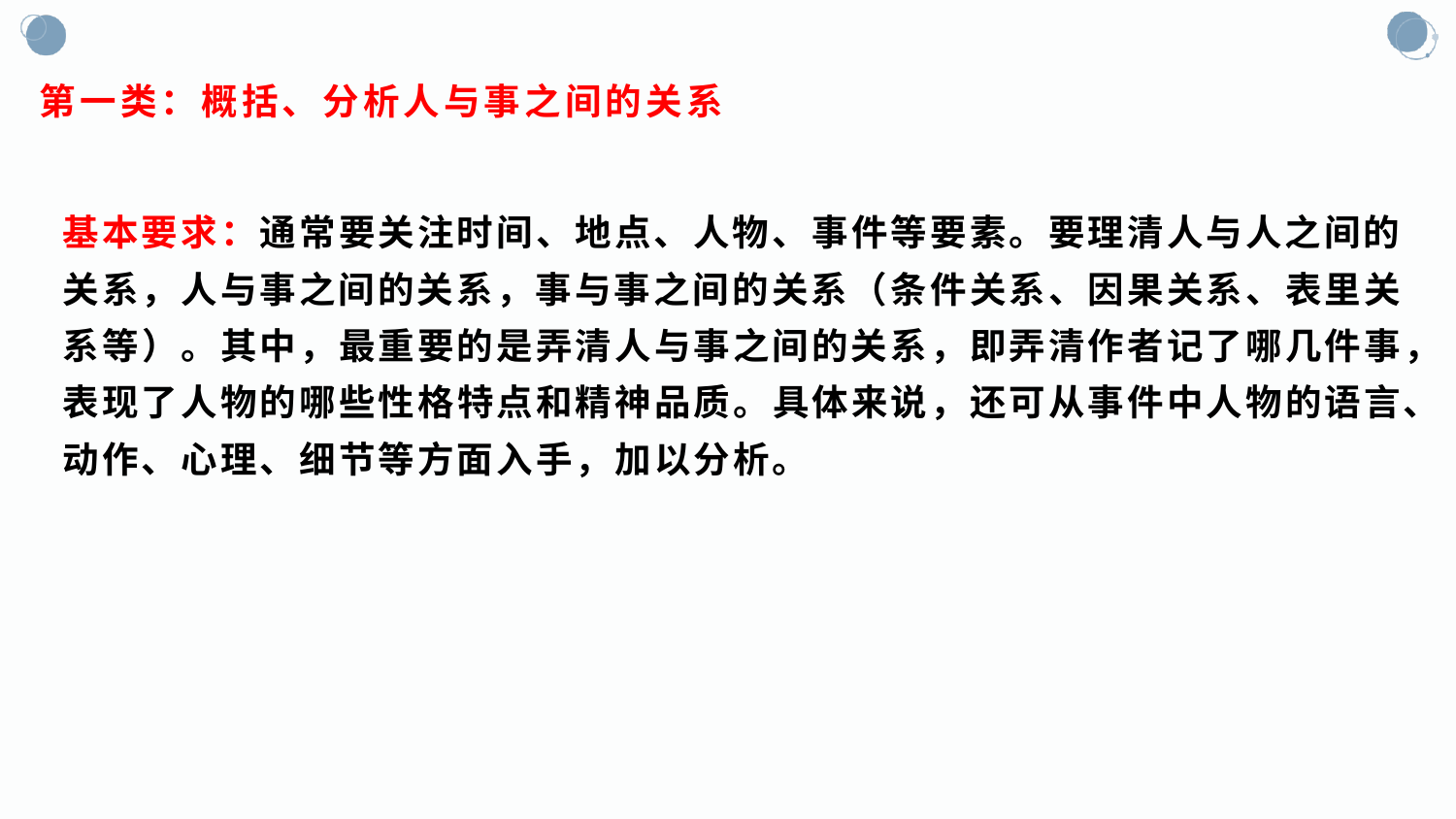

# 第一类：概括、分析人与事之间的关系
基本要求：通常要关注时间、地点、人物、事件等要素。要理清人与人之间的关系，人与事之间的关系，事与事之间的关系（条件关系、因果关系、表里关系等）。其中，最重要的是弄清人与事之间的关系，即弄清作者记了哪几件事，表现了人物的哪些性格特点和精神品质。具体来说，还可从事件中人物的语言、动作、心理、细节等方面入手，加以分析。